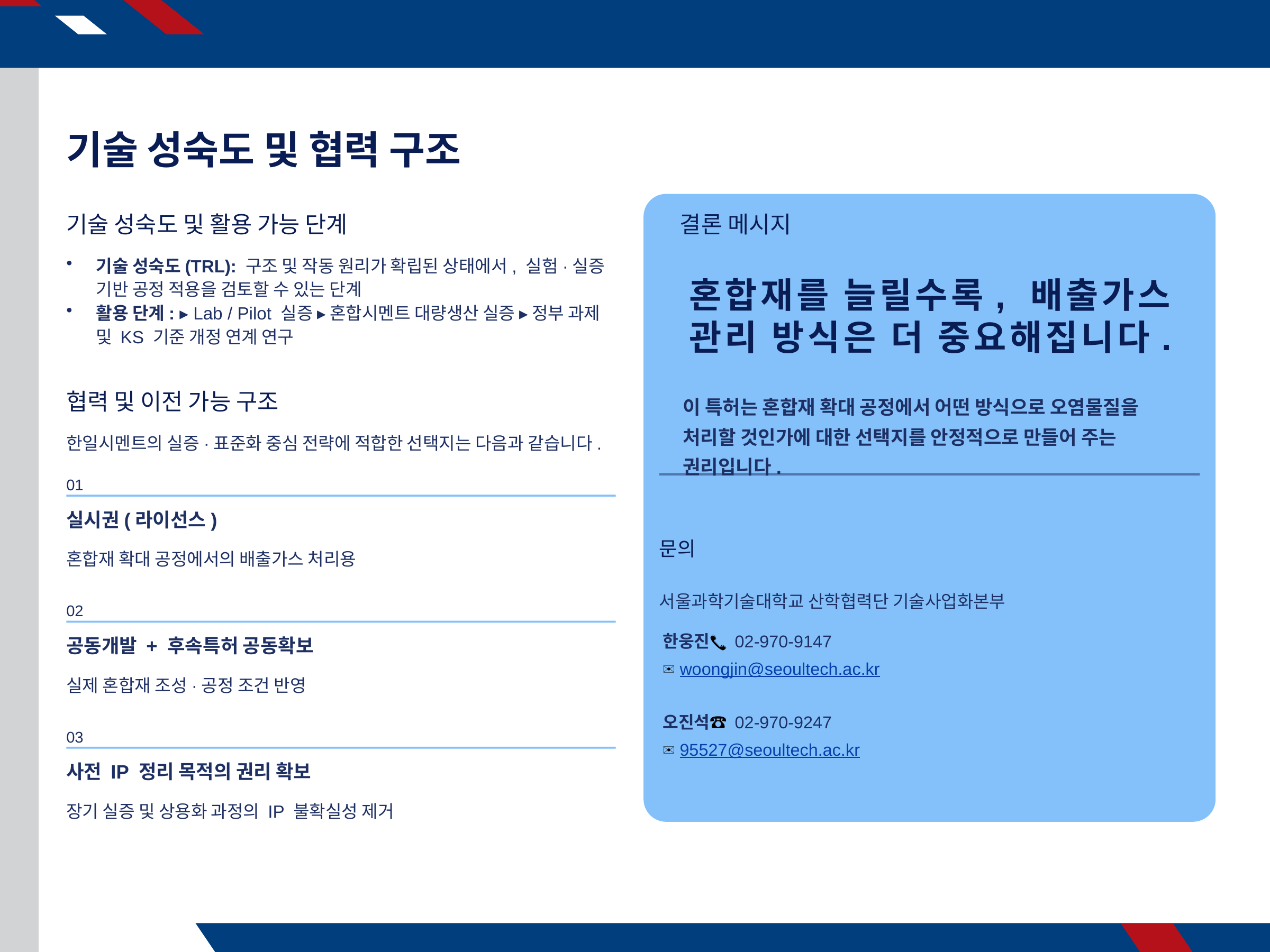

기술 성숙도 및 협력 구조

기술 성숙도 및 활용 가능 단계
결론 메시지
기술 성숙도(TRL): 구조 및 작동 원리가 확립된 상태에서, 실험·실증 기반 공정 적용을 검토할 수 있는 단계
활용 단계: ▸ Lab / Pilot 실증 ▸ 혼합시멘트 대량생산 실증 ▸ 정부 과제 및 KS 기준 개정 연계 연구

혼합재를 늘릴수록, 배출가스
관리 방식은 더 중요해집니다.
협력 및 이전 가능 구조
이 특허는 혼합재 확대 공정에서 어떤 방식으로 오염물질을 처리할 것인가에 대한 선택지를 안정적으로 만들어 주는 권리입니다.
한일시멘트의 실증·표준화 중심 전략에 적합한 선택지는 다음과 같습니다.
01

실시권(라이선스)
문의
혼합재 확대 공정에서의 배출가스 처리용
서울과학기술대학교 산학협력단 기술사업화본부
02

한웅진📞 02-970-9147
✉ woongjin@seoultech.ac.kr
공동개발 + 후속특허 공동확보
실제 혼합재 조성·공정 조건 반영
오진석☎ 02-970-9247
✉ 95527@seoultech.ac.kr
03

사전 IP 정리 목적의 권리 확보
장기 실증 및 상용화 과정의 IP 불확실성 제거